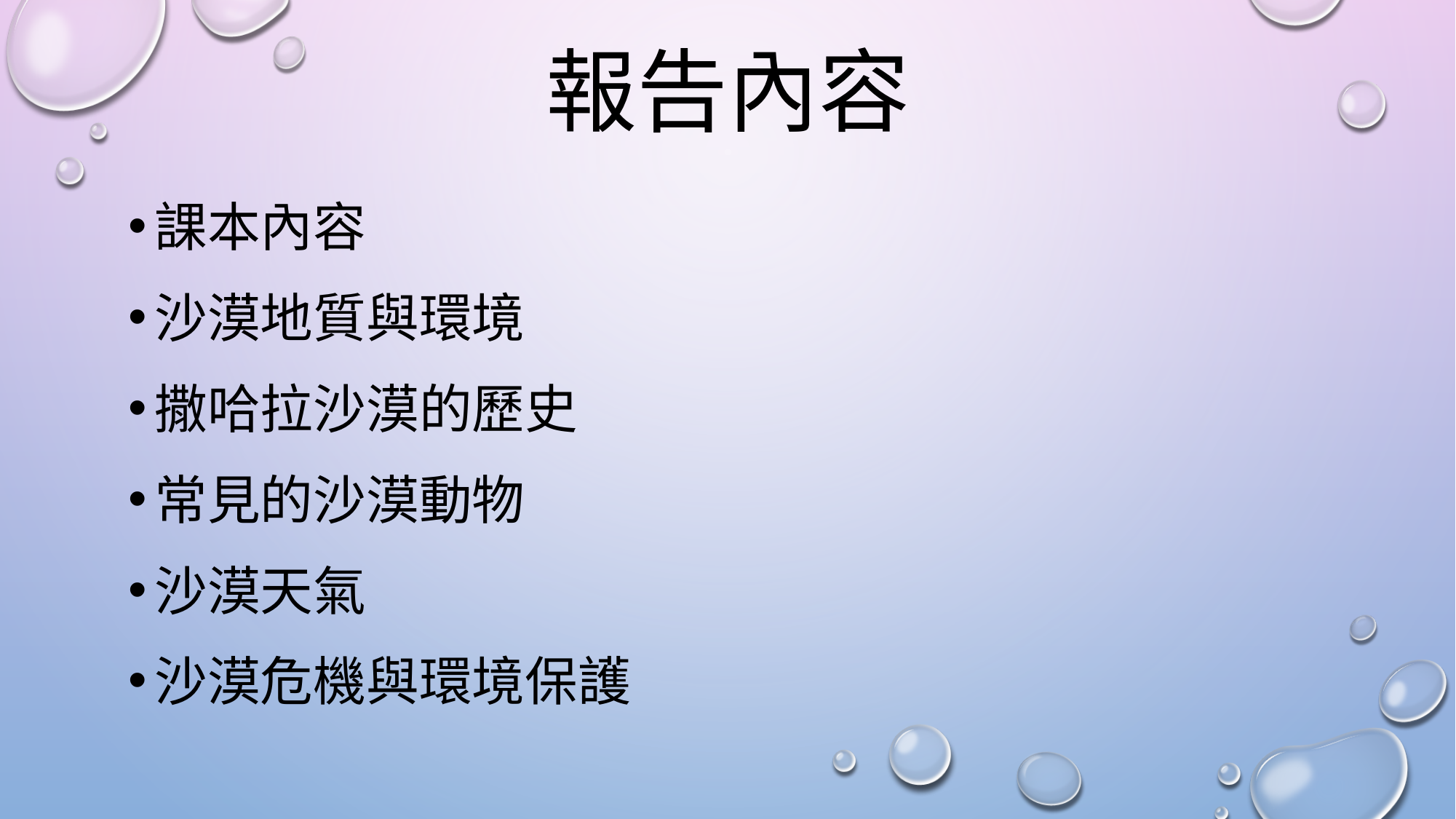

# 報告內容
課本內容
沙漠地質與環境
撒哈拉沙漠的歷史
常見的沙漠動物
沙漠天氣
沙漠危機與環境保護